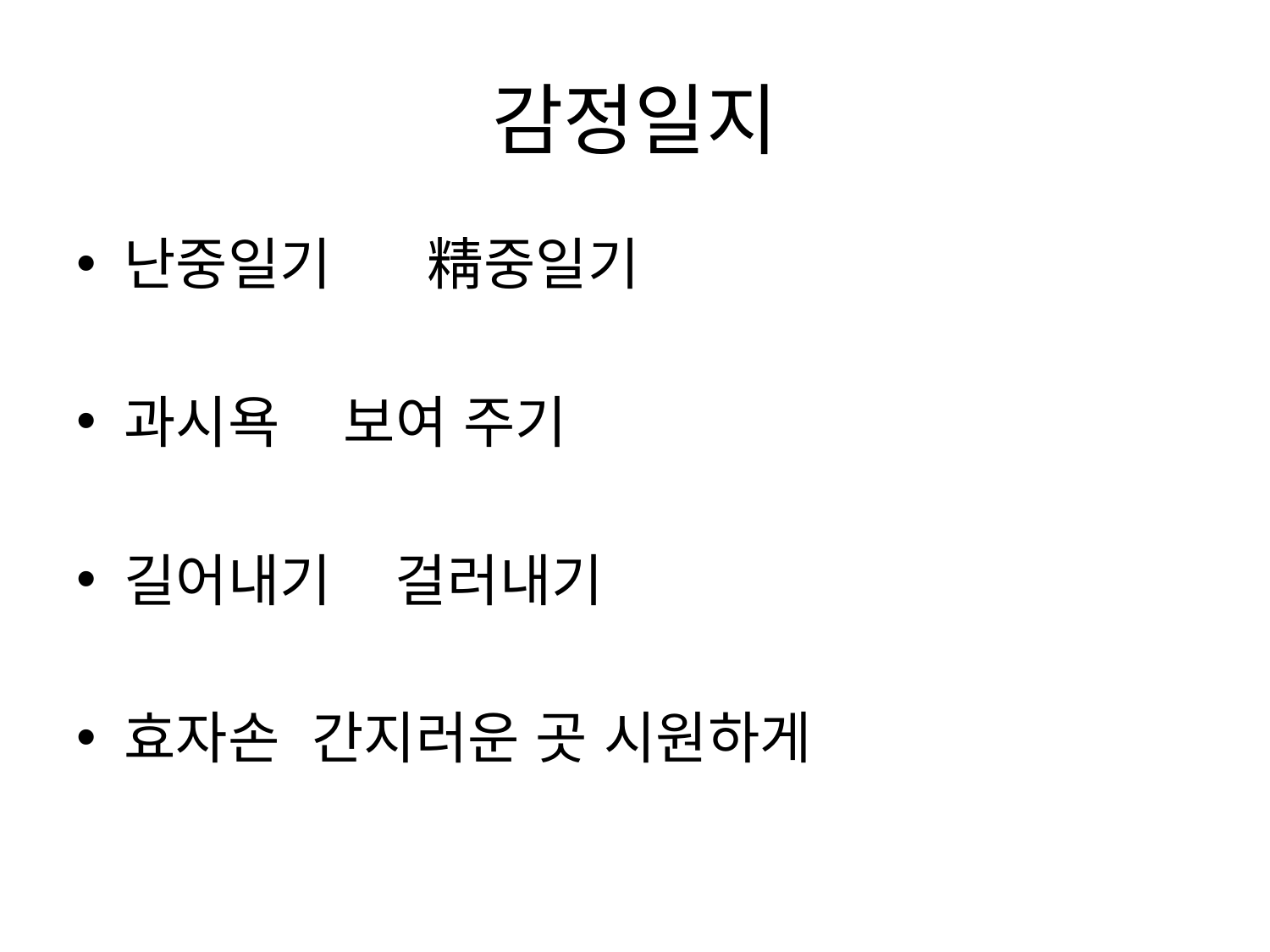

# 감정일지
난중일기      精중일기

과시욕    보여 주기

길어내기    걸러내기

효자손  간지러운 곳 시원하게